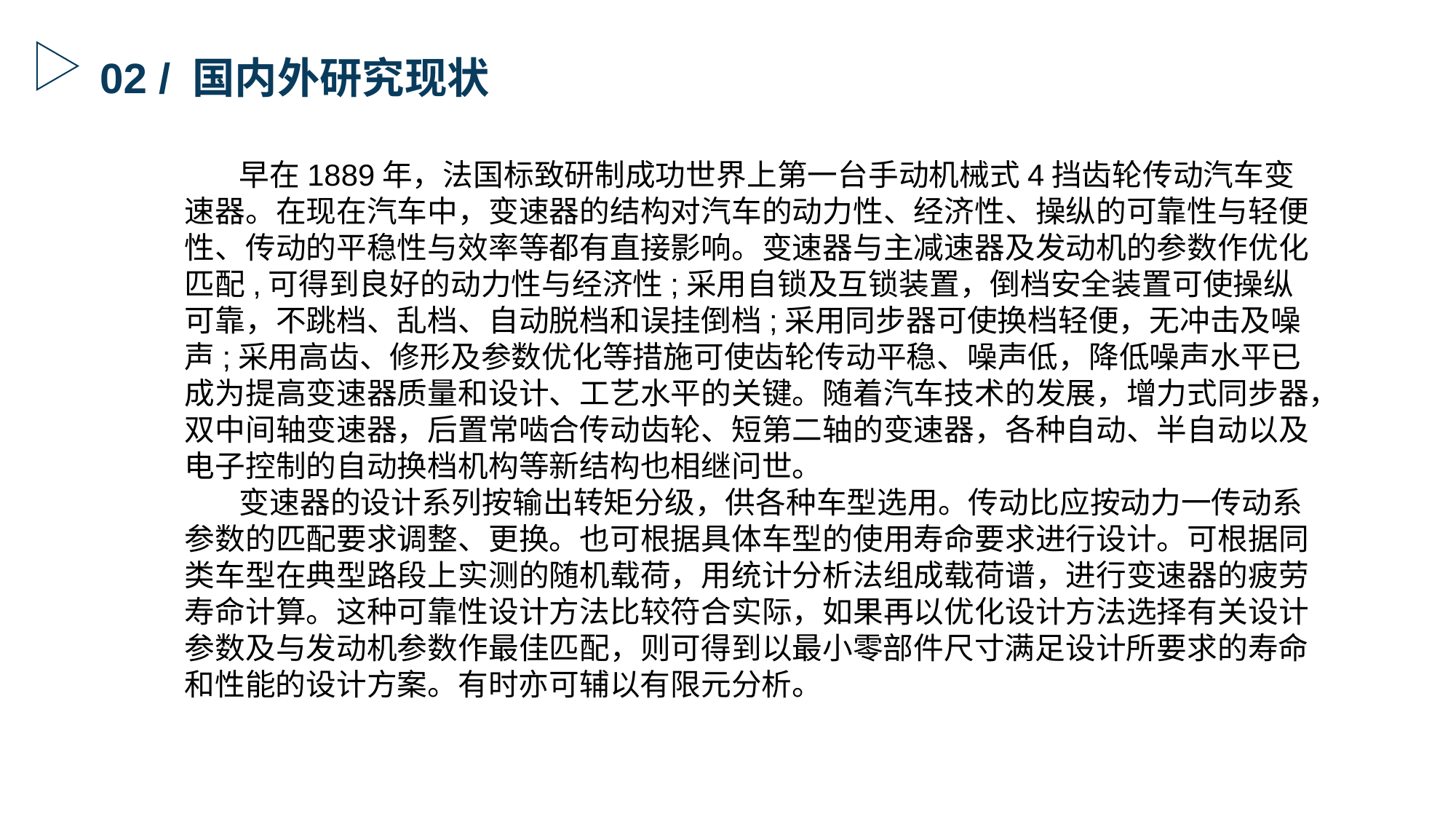

02 / 国内外研究现状

早在1889年，法国标致研制成功世界上第一台手动机械式4挡齿轮传动汽车变速器。在现在汽车中，变速器的结构对汽车的动力性、经济性、操纵的可靠性与轻便性、传动的平稳性与效率等都有直接影响。变速器与主减速器及发动机的参数作优化匹配,可得到良好的动力性与经济性;采用自锁及互锁装置，倒档安全装置可使操纵可靠，不跳档、乱档、自动脱档和误挂倒档;采用同步器可使换档轻便，无冲击及噪声;采用高齿、修形及参数优化等措施可使齿轮传动平稳、噪声低，降低噪声水平已成为提高变速器质量和设计、工艺水平的关键。随着汽车技术的发展，增力式同步器，双中间轴变速器，后置常啮合传动齿轮、短第二轴的变速器，各种自动、半自动以及电子控制的自动换档机构等新结构也相继问世。
变速器的设计系列按输出转矩分级，供各种车型选用。传动比应按动力一传动系参数的匹配要求调整、更换。也可根据具体车型的使用寿命要求进行设计。可根据同类车型在典型路段上实测的随机载荷，用统计分析法组成载荷谱，进行变速器的疲劳寿命计算。这种可靠性设计方法比较符合实际，如果再以优化设计方法选择有关设计参数及与发动机参数作最佳匹配，则可得到以最小零部件尺寸满足设计所要求的寿命和性能的设计方案。有时亦可辅以有限元分析。